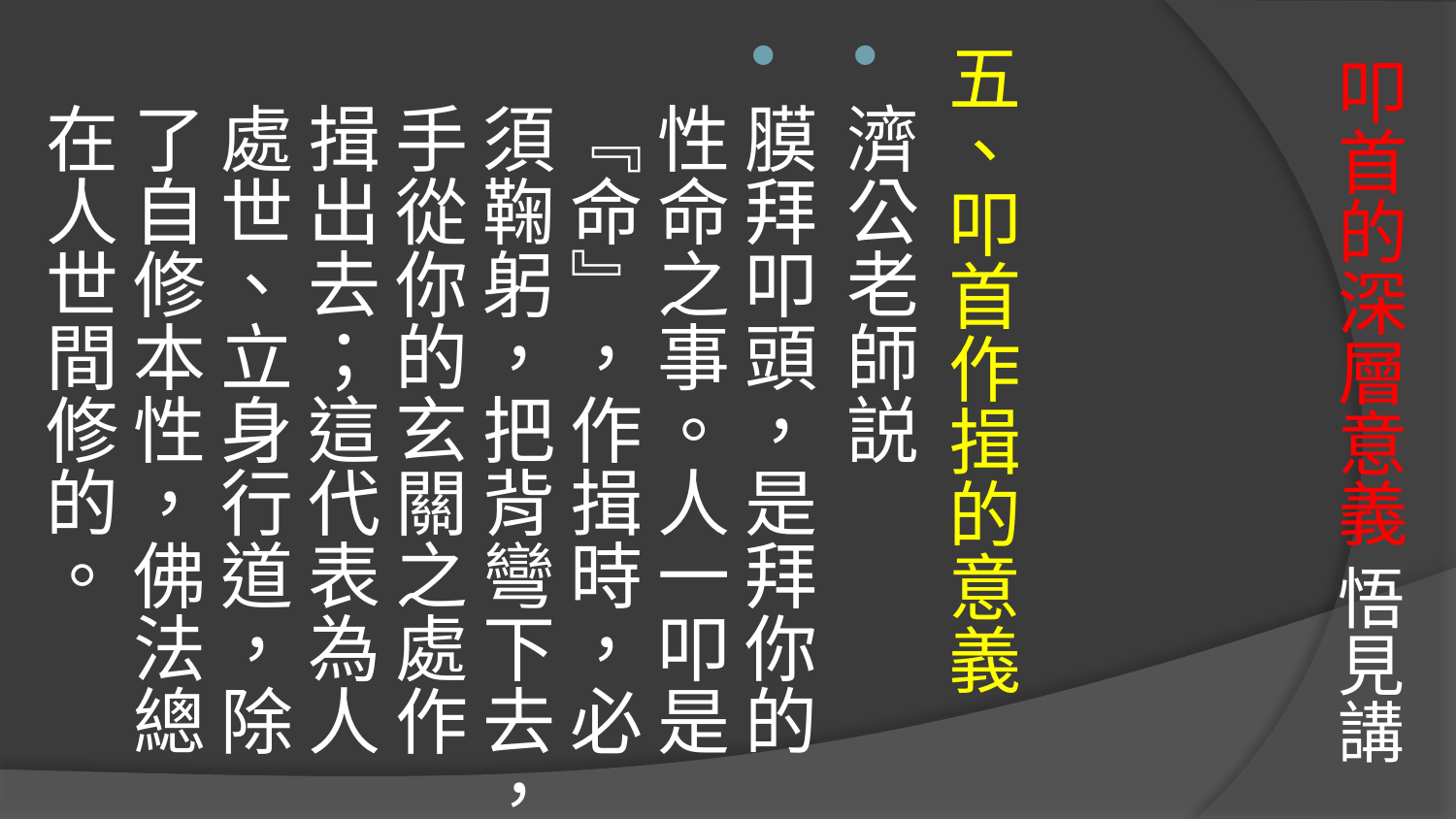

五、叩首作揖的意義
濟公老師説
膜拜叩頭，是拜你的性命之事。人一叩是『命』，作揖時，必須鞠躬，把背彎下去，手從你的玄關之處作揖出去；這代表為人處世、立身行道，除了自修本性，佛法總在人世間修的。
# 叩首的深層意義 悟見講